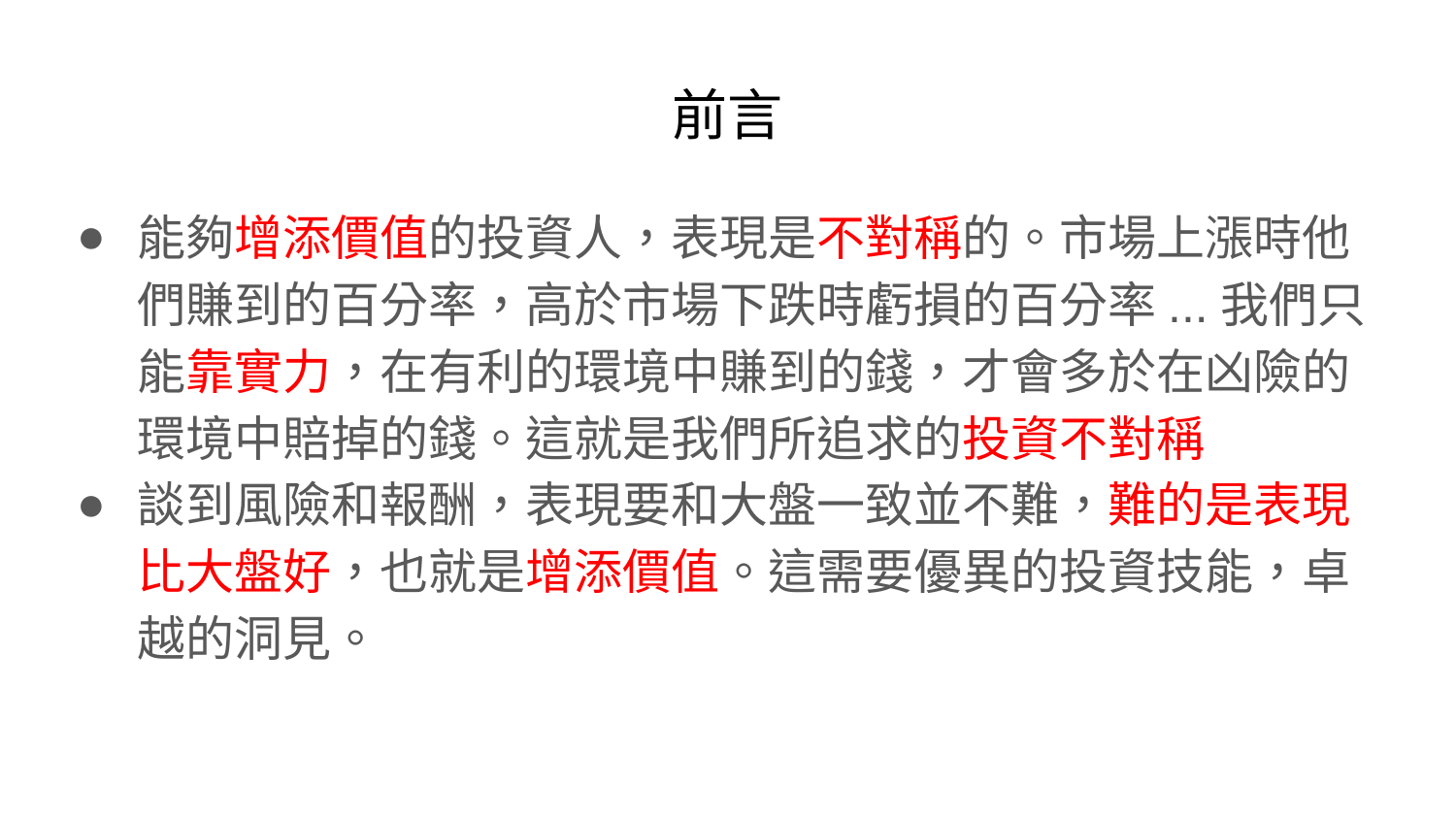

# 前言
能夠增添價值的投資人，表現是不對稱的。市場上漲時他們賺到的百分率，高於市場下跌時虧損的百分率...我們只能靠實力，在有利的環境中賺到的錢，才會多於在凶險的環境中賠掉的錢。這就是我們所追求的投資不對稱
談到風險和報酬，表現要和大盤一致並不難，難的是表現比大盤好，也就是增添價值。這需要優異的投資技能，卓越的洞見。